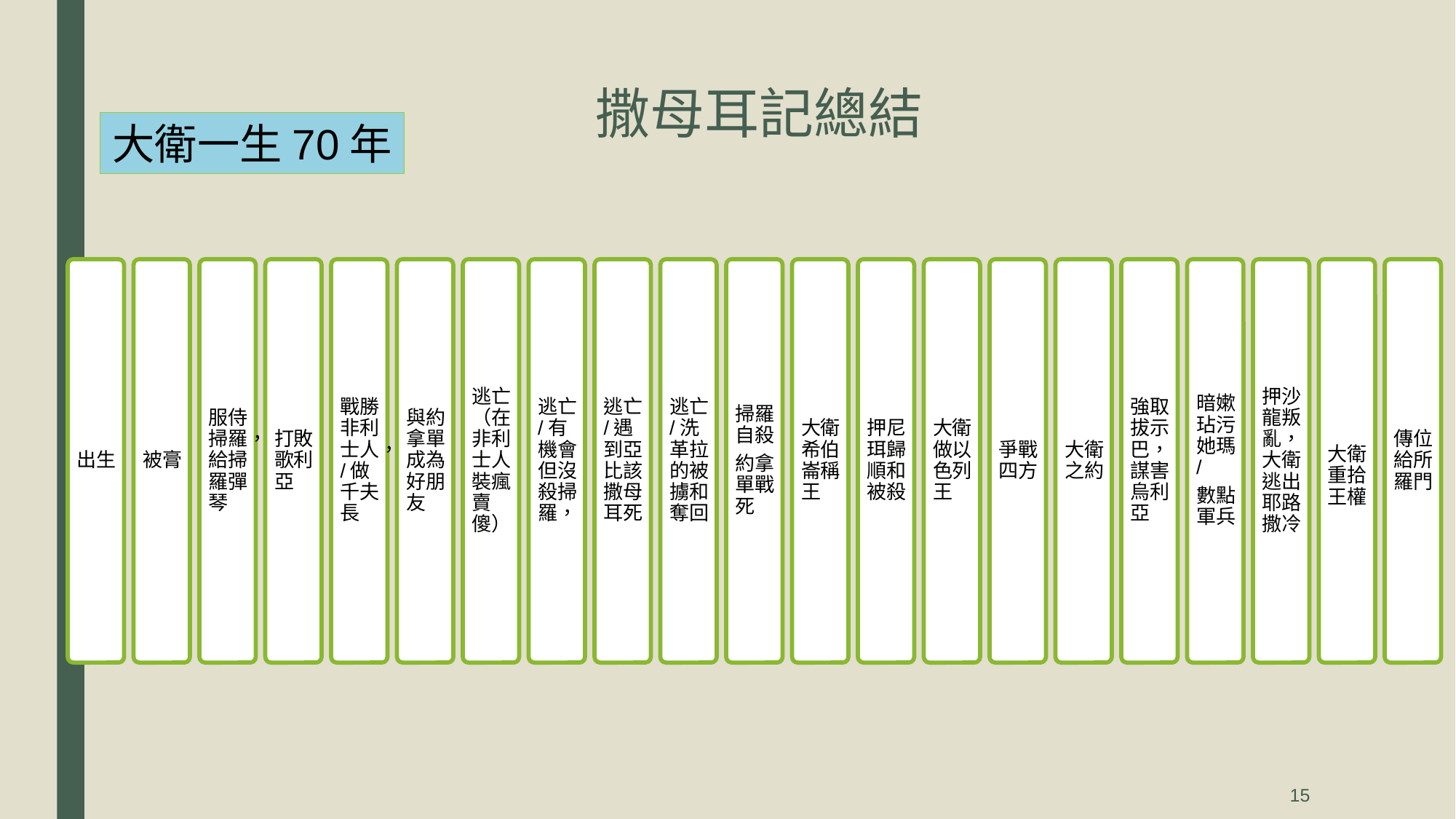

# 撒母耳記總結
大衛一生70年

出生
被膏
服侍掃羅，給掃羅彈琴
打敗歌利亞
戰勝非利士人，/做千夫長
與約拿單成為好朋友
逃亡（在非利士人裝瘋賣傻）
逃亡/有機會但沒殺掃羅，
逃亡/遇到亞比該撒母耳死
逃亡/洗革拉的被擄和奪回
掃羅自殺
約拿單戰死
大衛希伯崙稱王
押尼珥歸順和被殺
大衛做以色列王
爭戰四方
大衛之約
強取拔示巴，謀害烏利亞
暗嫰玷污她瑪/
數點軍兵
押沙龍叛亂，大衛逃出耶路撒冷

大衛重拾王權
傳位給所羅門

15